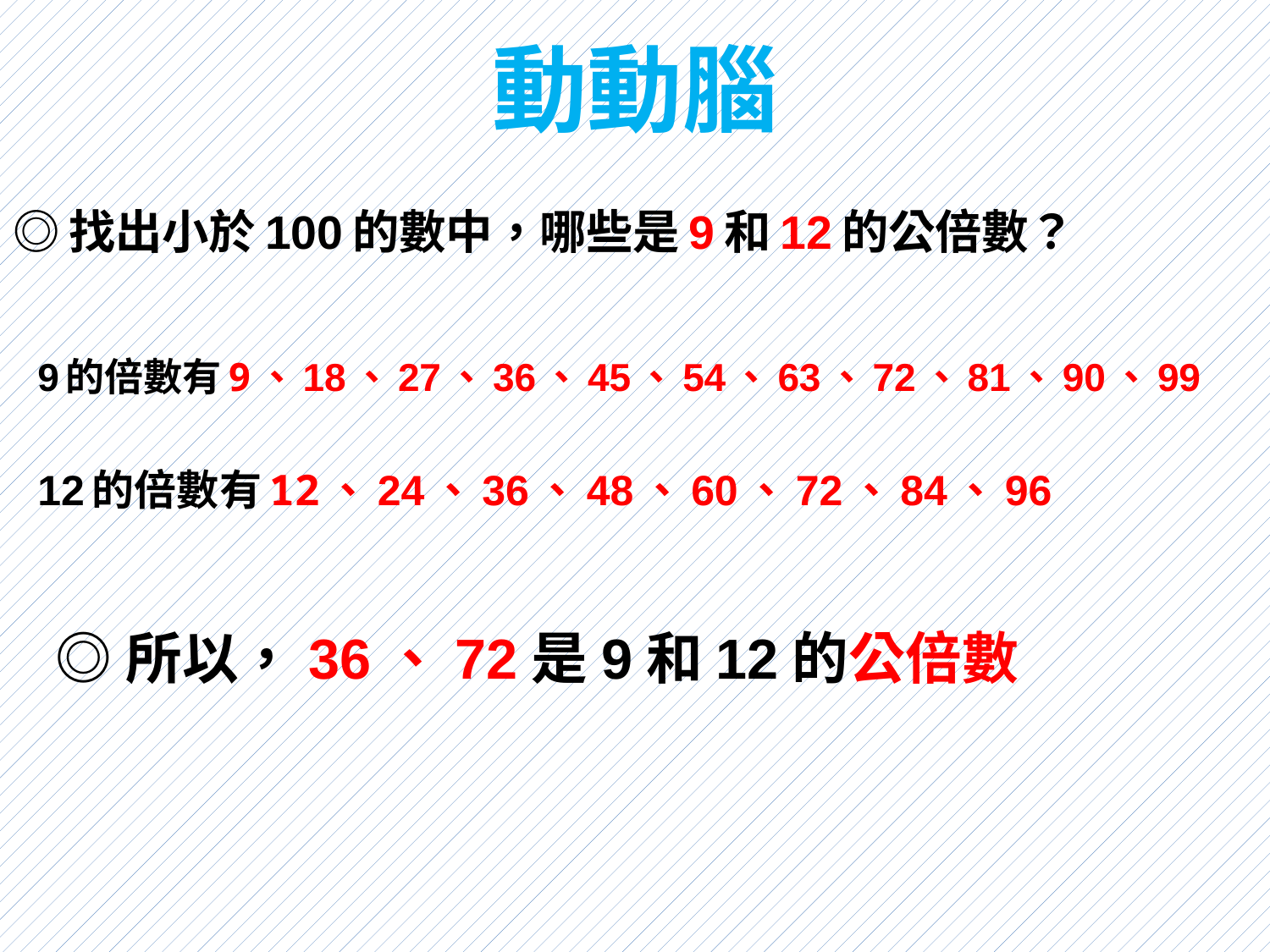

# 動動腦
◎找出小於100的數中，哪些是9和12的公倍數？
9的倍數有9、18、27、36、45、54、63、72、81、90、99
12的倍數有12、24、36、48、60、72、84、96
◎所以，36、72是9和12的公倍數